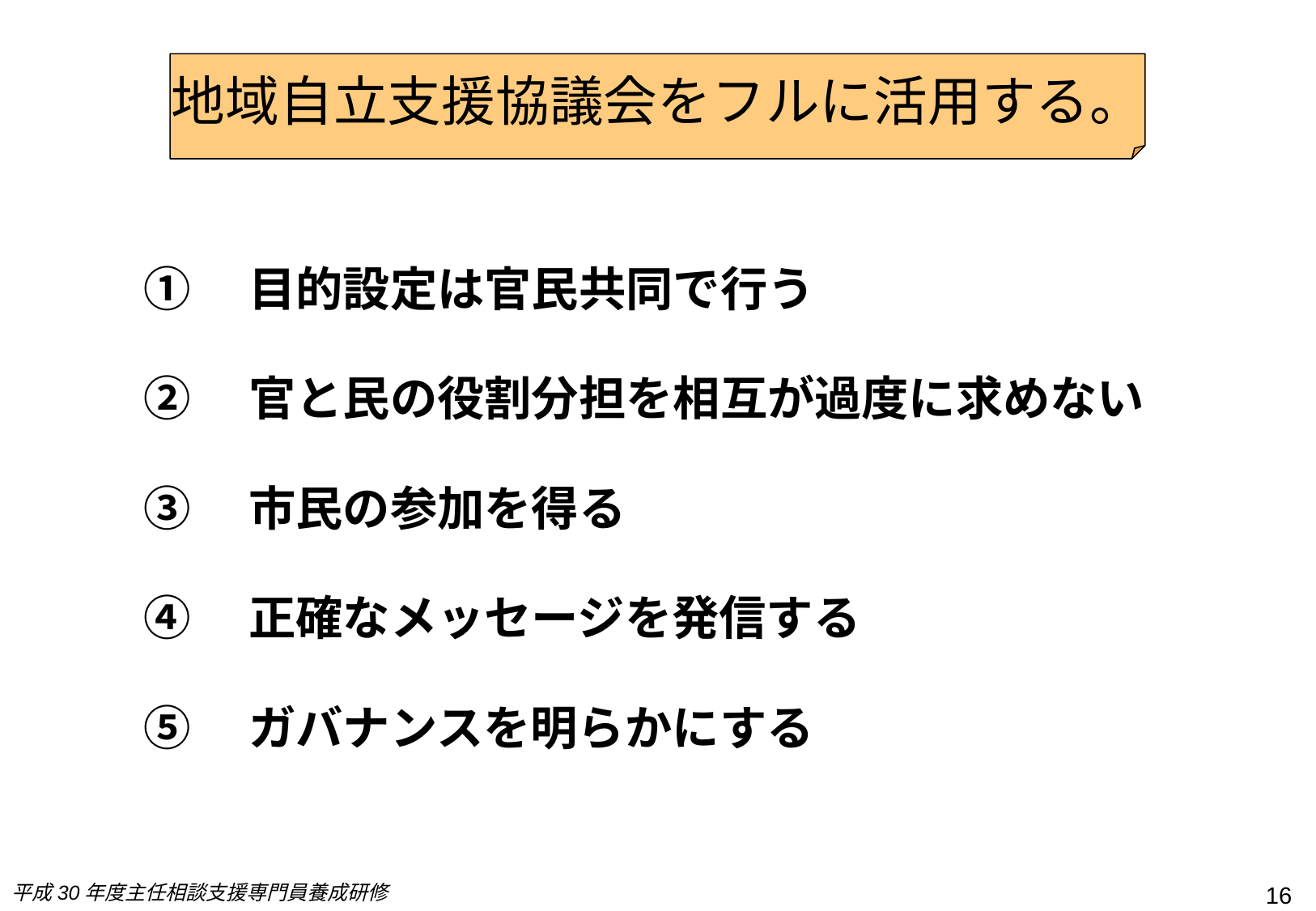

地域自立支援協議会をフルに活用する。
①　目的設定は官民共同で行う

②　官と民の役割分担を相互が過度に求めない

③　市民の参加を得る

④　正確なメッセージを発信する

⑤　ガバナンスを明らかにする
平成30年度主任相談支援専門員養成研修
16